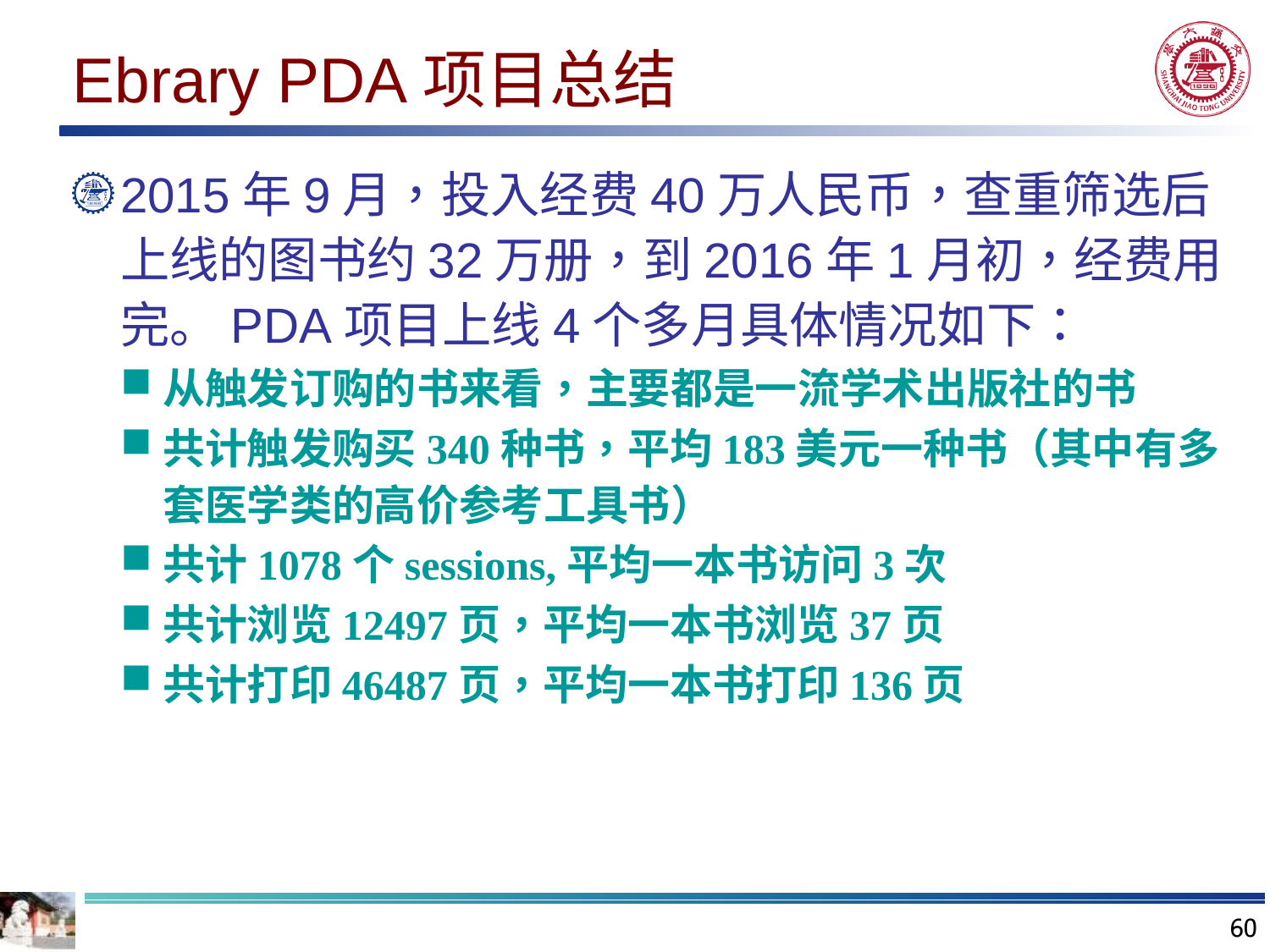

# Ebrary PDA项目总结
2015年9月，投入经费40万人民币，查重筛选后上线的图书约32万册，到2016年1月初，经费用完。PDA项目上线4个多月具体情况如下：
从触发订购的书来看，主要都是一流学术出版社的书
共计触发购买340种书，平均183美元一种书（其中有多套医学类的高价参考工具书）
共计1078个sessions,平均一本书访问3次
共计浏览12497页，平均一本书浏览37页
共计打印46487页，平均一本书打印136页

60